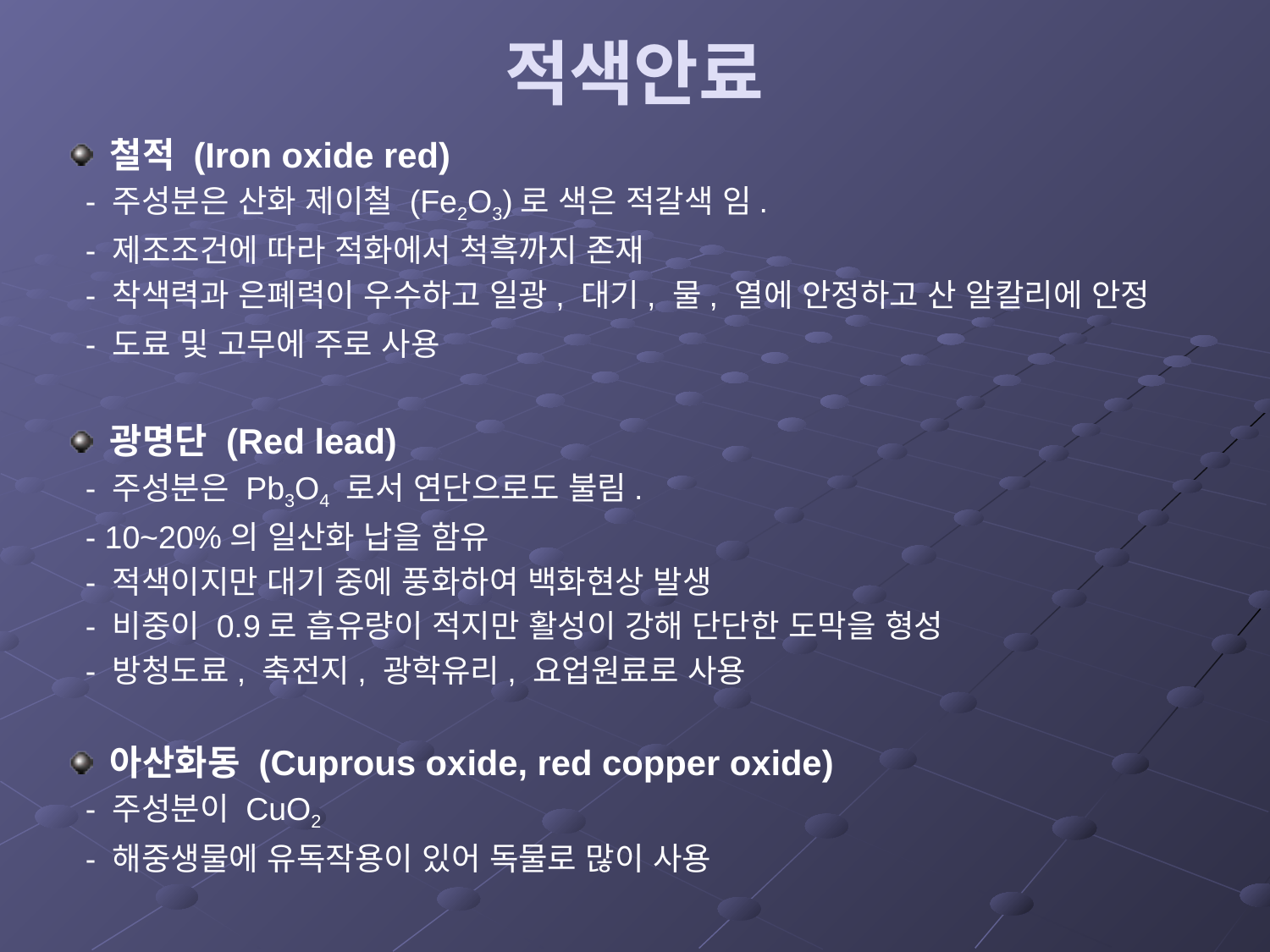

# 적색안료
철적 (Iron oxide red)
  - 주성분은 산화 제이철 (Fe2O3)로 색은 적갈색 임.
  - 제조조건에 따라 적화에서 척흑까지 존재
  - 착색력과 은폐력이 우수하고 일광, 대기, 물, 열에 안정하고 산 알칼리에 안정
  - 도료 및 고무에 주로 사용

광명단 (Red lead)
  - 주성분은 Pb3O4 로서 연단으로도 불림.
  - 10~20%의 일산화 납을 함유
  - 적색이지만 대기 중에 풍화하여 백화현상 발생
  - 비중이 0.9로 흡유량이 적지만 활성이 강해 단단한 도막을 형성
  - 방청도료, 축전지, 광학유리, 요업원료로 사용

아산화동 (Cuprous oxide, red copper oxide)
  - 주성분이 CuO2
  - 해중생물에 유독작용이 있어 독물로 많이 사용